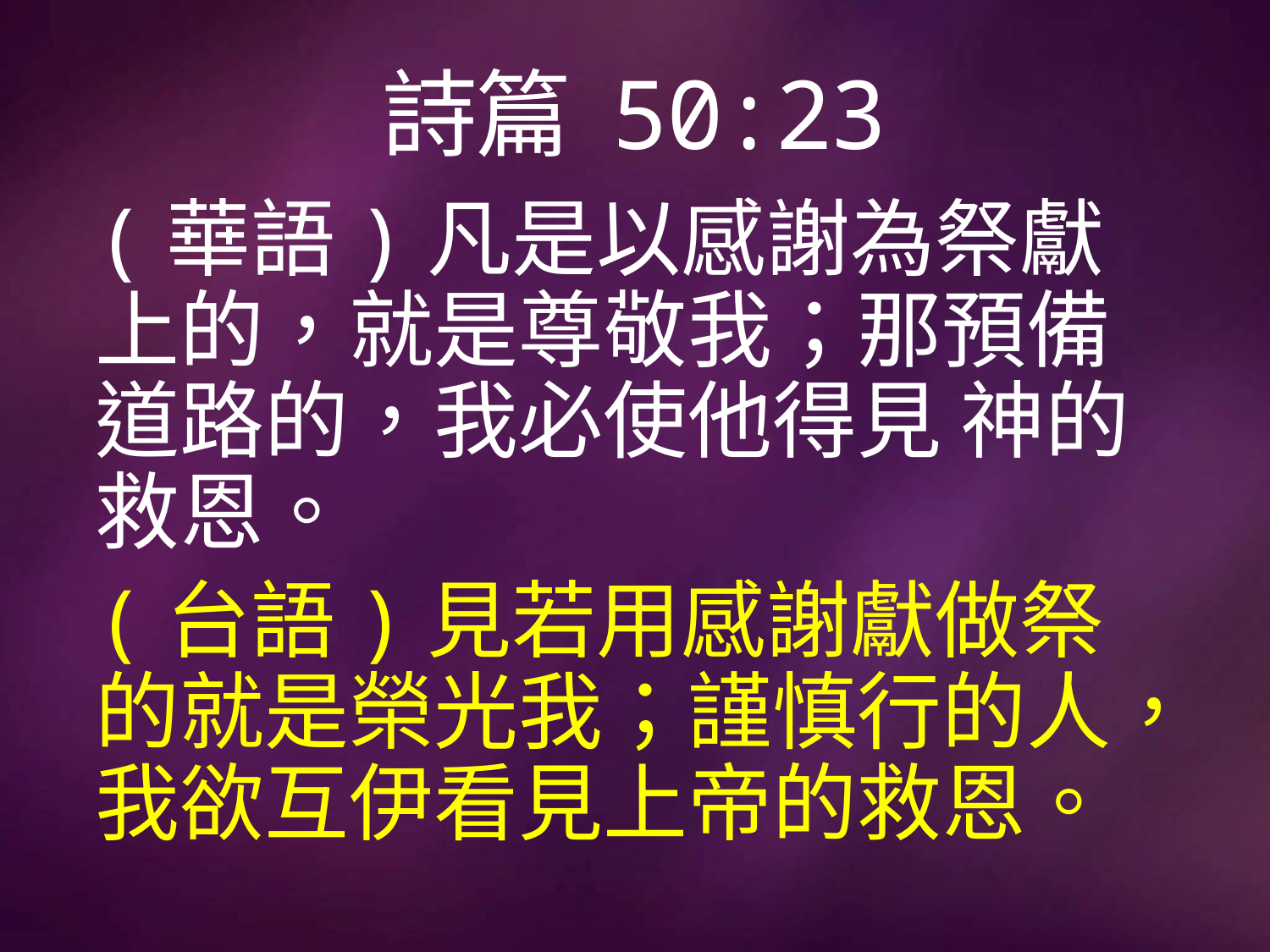

# 詩篇 50:23
(華語)凡是以感謝為祭獻上的，就是尊敬我；那預備道路的，我必使他得見 神的救恩。
(台語)見若用感謝獻做祭的就是榮光我；謹慎行的人，我欲互伊看見上帝的救恩。